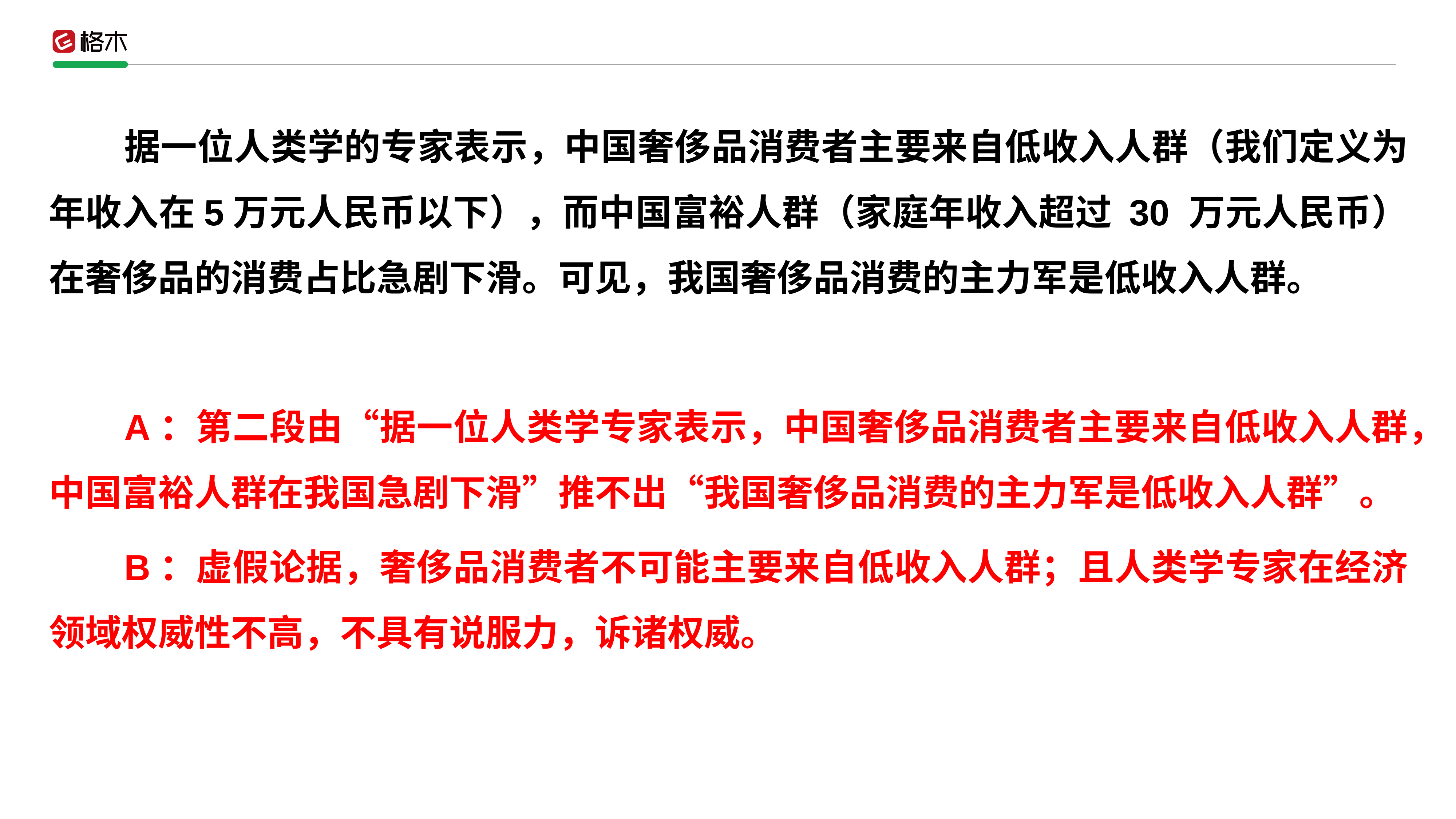

据一位人类学的专家表示，中国奢侈品消费者主要来自低收入人群（我们定义为年收入在5万元人民币以下），而中国富裕人群（家庭年收入超过 30 万元人民币）在奢侈品的消费占比急剧下滑。可见，我国奢侈品消费的主力军是低收入人群。

A：第二段由“据一位人类学专家表示，中国奢侈品消费者主要来自低收入人群，中国富裕人群在我国急剧下滑”推不出“我国奢侈品消费的主力军是低收入人群”。
B：虚假论据，奢侈品消费者不可能主要来自低收入人群；且人类学专家在经济领域权威性不高，不具有说服力，诉诸权威。